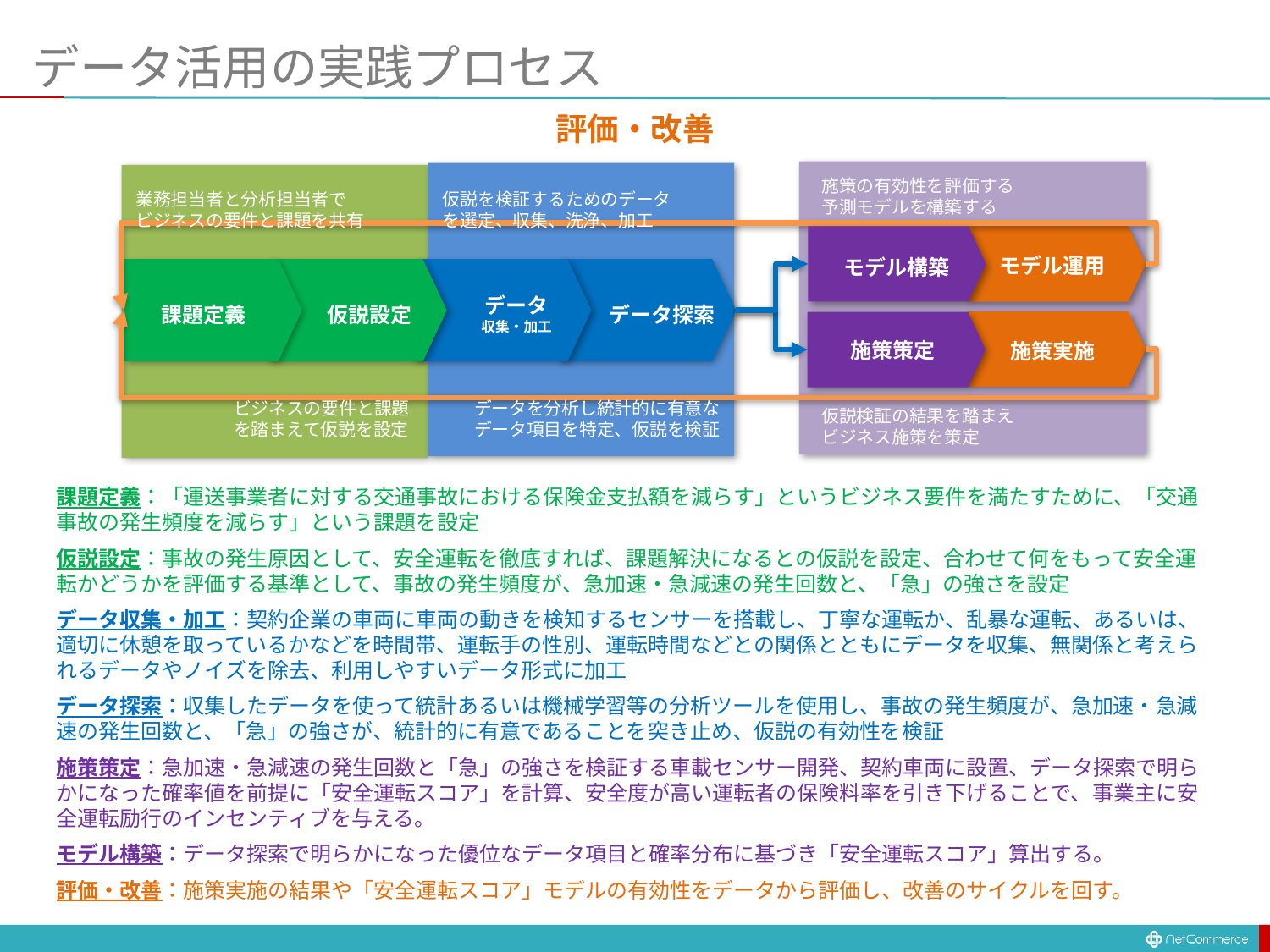

# データ活用の実践プロセス
評価・改善

施策の有効性を評価する
予測モデルを構築する
仮説を検証するためのデータ
を選定、収集、洗浄、加工
業務担当者と分析担当者で
ビジネスの要件と課題を共有

モデル運用
モデル構築

データ
収集・加工
課題定義
データ探索
仮説設定

施策策定
施策実施
データを分析し統計的に有意な
データ項目を特定、仮説を検証
ビジネスの要件と課題
を踏まえて仮説を設定
仮説検証の結果を踏まえ
ビジネス施策を策定
課題定義：「運送事業者に対する交通事故における保険金支払額を減らす」というビジネス要件を満たすために、「交通事故の発生頻度を減らす」という課題を設定
仮説設定：事故の発生原因として、安全運転を徹底すれば、課題解決になるとの仮説を設定、合わせて何をもって安全運転かどうかを評価する基準として、事故の発生頻度が、急加速・急減速の発生回数と、「急」の強さを設定
データ収集・加工：契約企業の車両に車両の動きを検知するセンサーを搭載し、丁寧な運転か、乱暴な運転、あるいは、適切に休憩を取っているかなどを時間帯、運転手の性別、運転時間などとの関係とともにデータを収集、無関係と考えられるデータやノイズを除去、利用しやすいデータ形式に加工
データ探索：収集したデータを使って統計あるいは機械学習等の分析ツールを使用し、事故の発生頻度が、急加速・急減速の発生回数と、「急」の強さが、統計的に有意であることを突き止め、仮説の有効性を検証
施策策定：急加速・急減速の発生回数と「急」の強さを検証する車載センサー開発、契約車両に設置、データ探索で明らかになった確率値を前提に「安全運転スコア」を計算、安全度が高い運転者の保険料率を引き下げることで、事業主に安全運転励行のインセンティブを与える。
モデル構築：データ探索で明らかになった優位なデータ項目と確率分布に基づき「安全運転スコア」算出する。
評価・改善：施策実施の結果や「安全運転スコア」モデルの有効性をデータから評価し、改善のサイクルを回す。